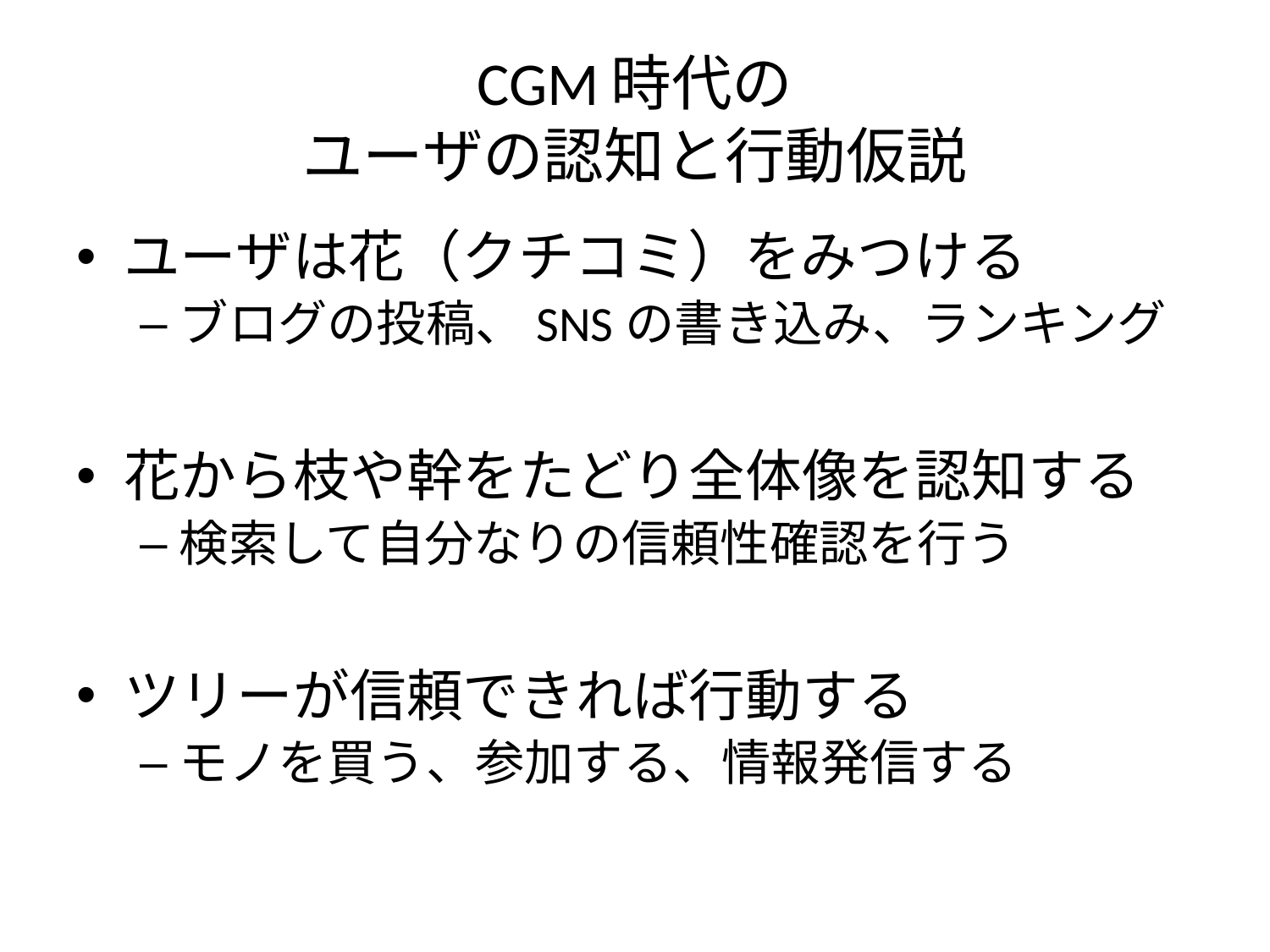

# CGM時代の ユーザの認知と行動仮説
ユーザは花（クチコミ）をみつける
ブログの投稿、SNSの書き込み、ランキング

花から枝や幹をたどり全体像を認知する
検索して自分なりの信頼性確認を行う

ツリーが信頼できれば行動する
モノを買う、参加する、情報発信する